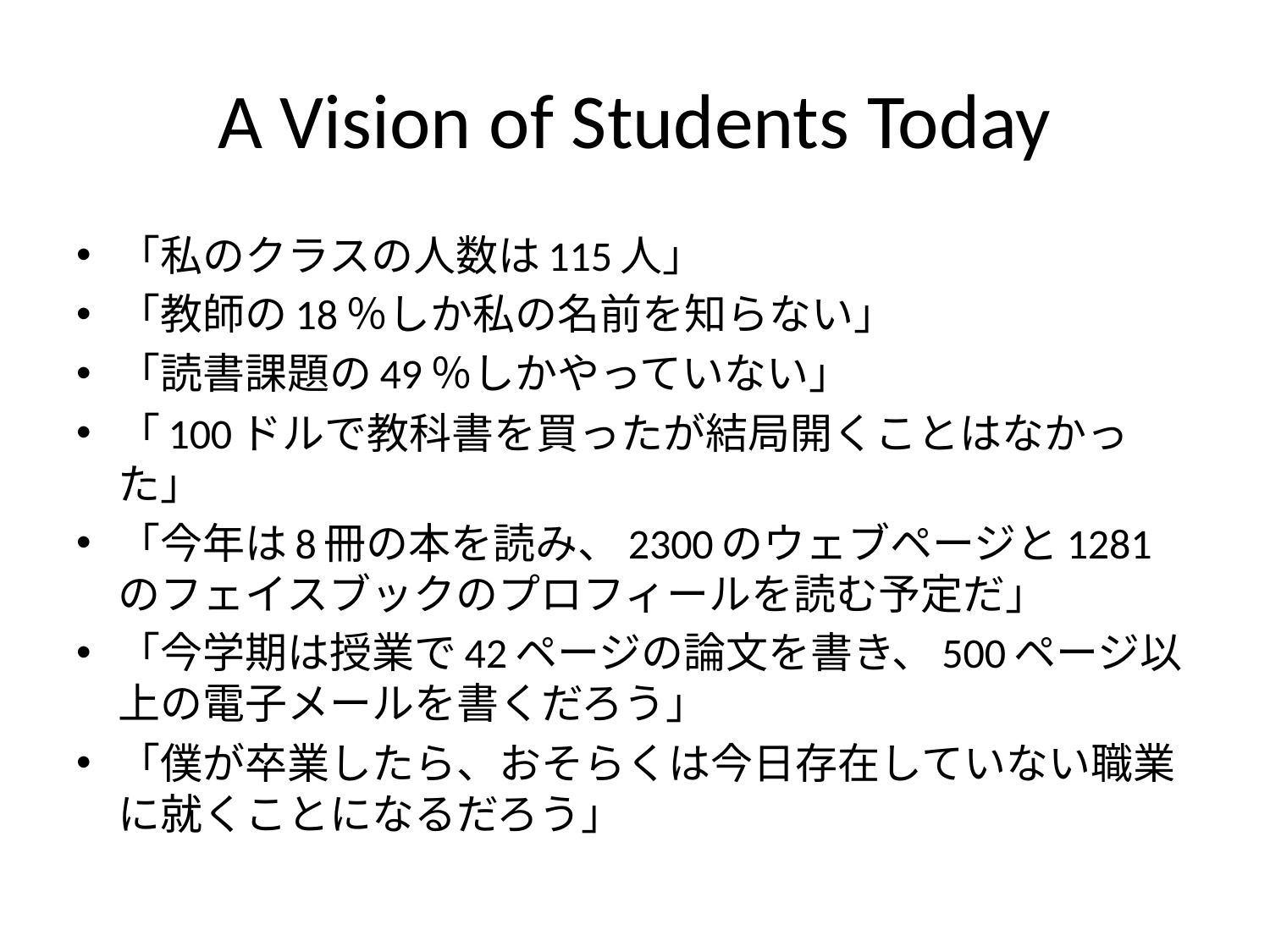

# A Vision of Students Today
「私のクラスの人数は115人」
「教師の18％しか私の名前を知らない」
「読書課題の49％しかやっていない」
「100ドルで教科書を買ったが結局開くことはなかった」
「今年は8冊の本を読み、2300のウェブページと1281のフェイスブックのプロフィールを読む予定だ」
「今学期は授業で42ページの論文を書き、500ページ以上の電子メールを書くだろう」
「僕が卒業したら、おそらくは今日存在していない職業に就くことになるだろう」